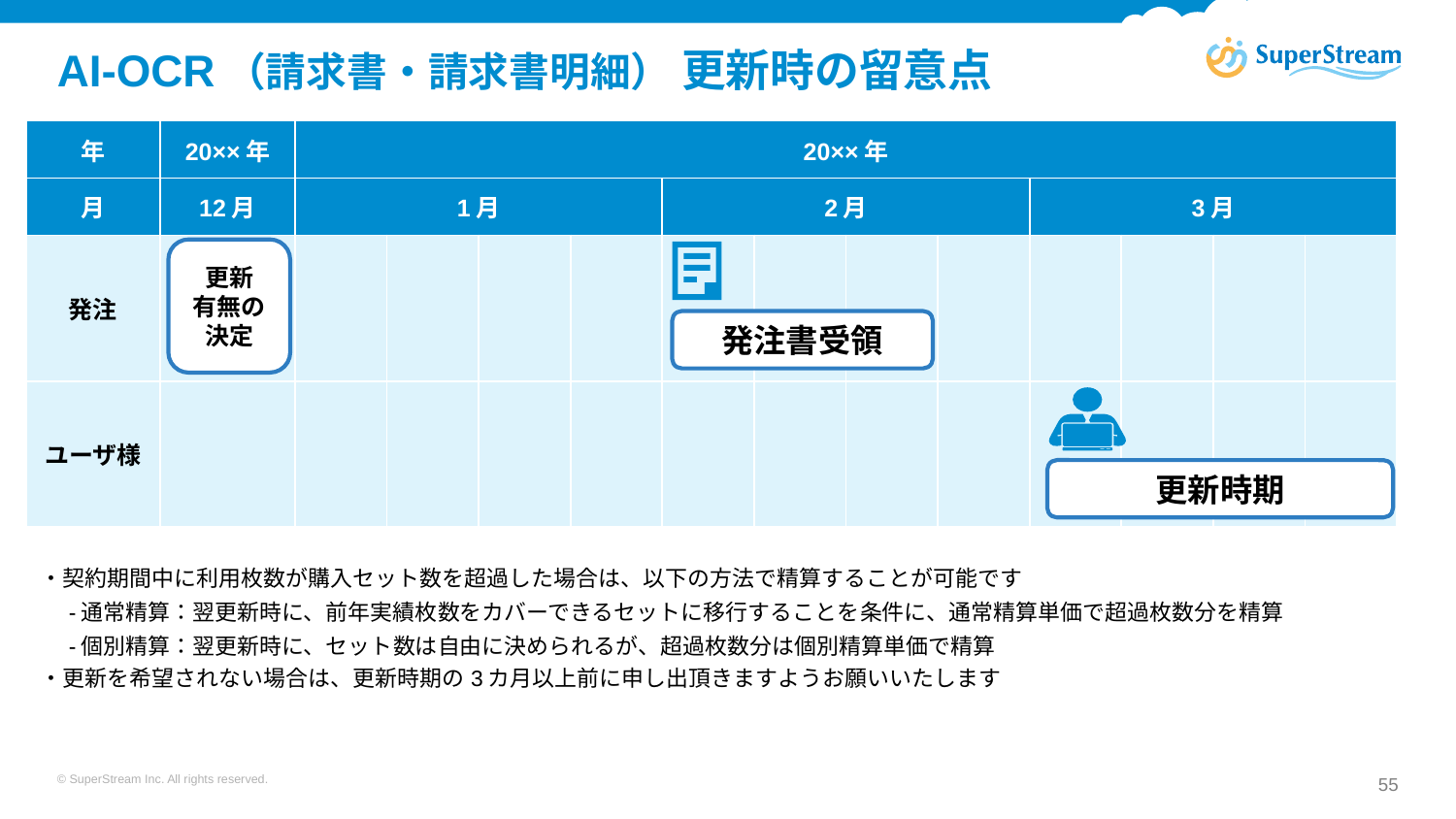

# AI-OCR（請求書・請求書明細） 更新時の留意点
| 年 | 20××年 | 20××年 |  |  |  |  |  |  |  |  |  |  |  |
| --- | --- | --- | --- | --- | --- | --- | --- | --- | --- | --- | --- | --- | --- |
| 月 | 12月 | 1月 |  |  |  | 2月 |  |  |  | 3月 |  |  |  |
| 発注 |  |  |  |  |  |  |  |  |  |  |  |  |  |
| ユーザ様 |  |  |  |  |  |  |  |  |  |  |  |  |  |
更新
有無の決定

発注書受領

更新時期
| ・契約期間中に利用枚数が購入セット数を超過した場合は、以下の方法で精算することが可能です |
| --- |
| -通常精算：翌更新時に、前年実績枚数をカバーできるセットに移行することを条件に、通常精算単価で超過枚数分を精算 |
| -個別精算：翌更新時に、セット数は自由に決められるが、超過枚数分は個別精算単価で精算 ・更新を希望されない場合は、更新時期の3カ月以上前に申し出頂きますようお願いいたします |
© SuperStream Inc. All rights reserved.
55